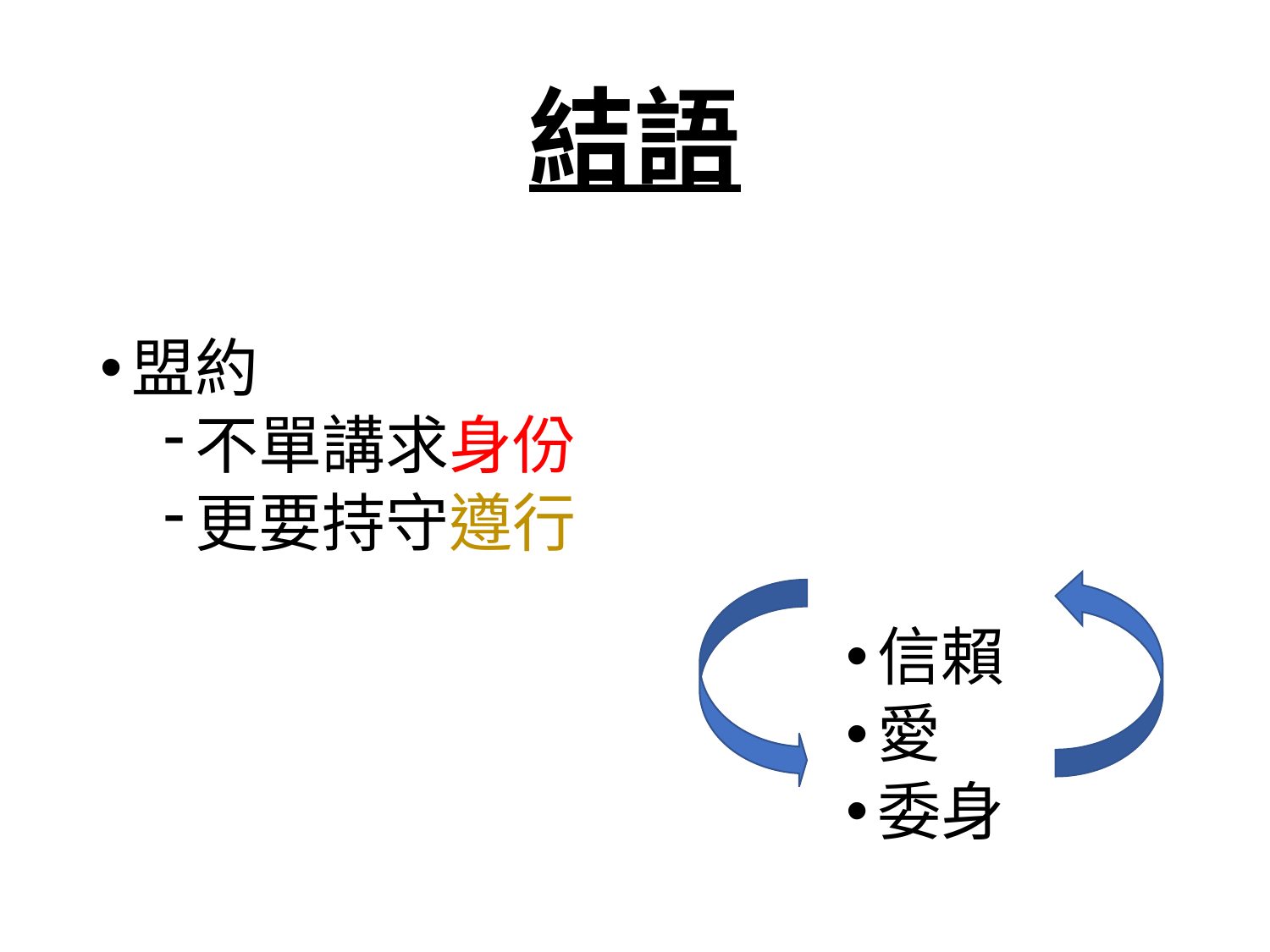

# 結語

盟約
不單講求身份
更要持守遵行

信賴
愛
委身